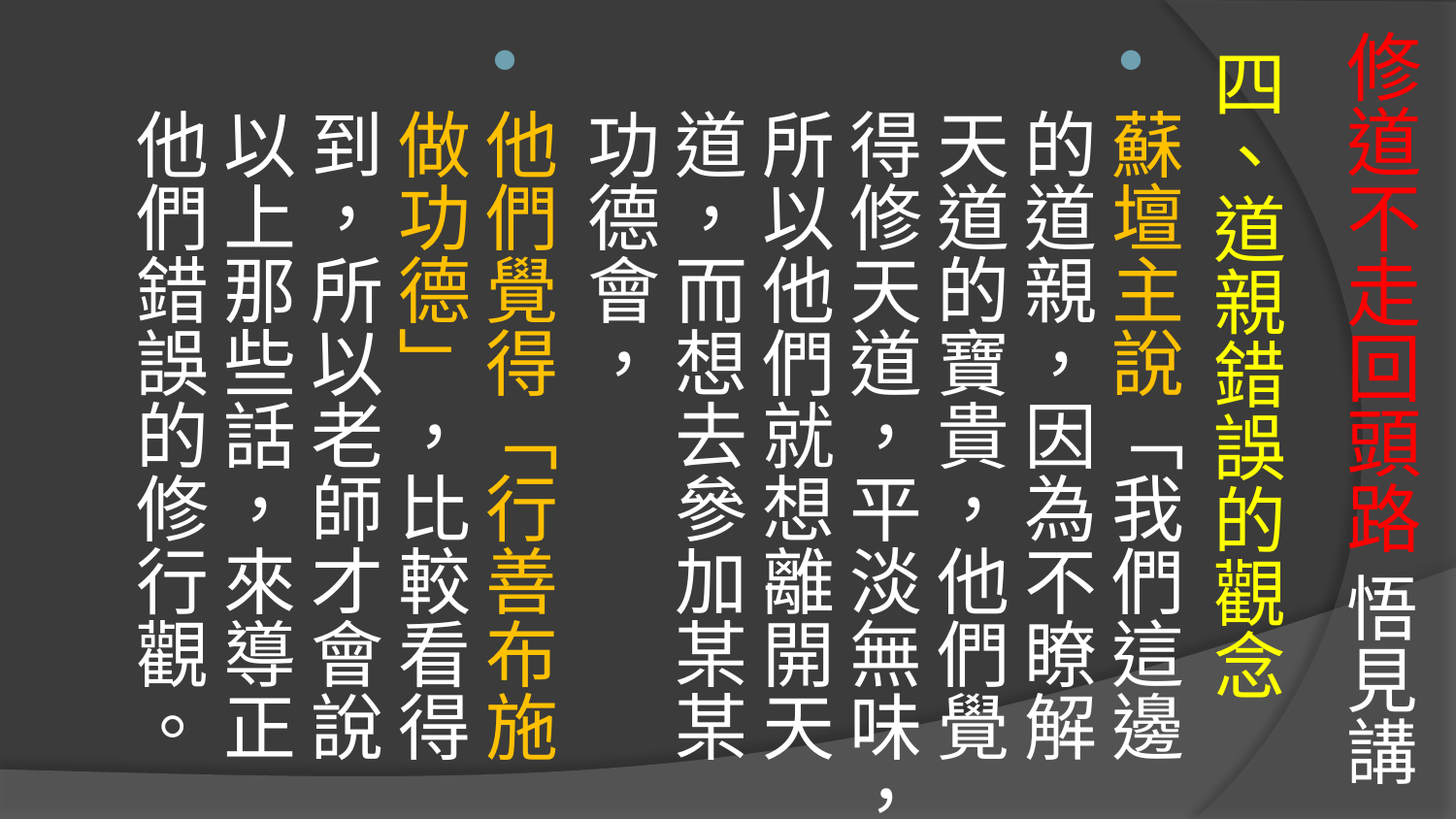

# 修道不走回頭路 悟見講
四、道親錯誤的觀念
蘇壇主說「我們這邊的道親，因為不瞭解天道的寶貴，他們覺得修天道，平淡無味，所以他們就想離開天道，而想去參加某某功德會，
他們覺得「行善布施做功德」，比較看得到，所以老師才會說以上那些話，來導正他們錯誤的修行觀。